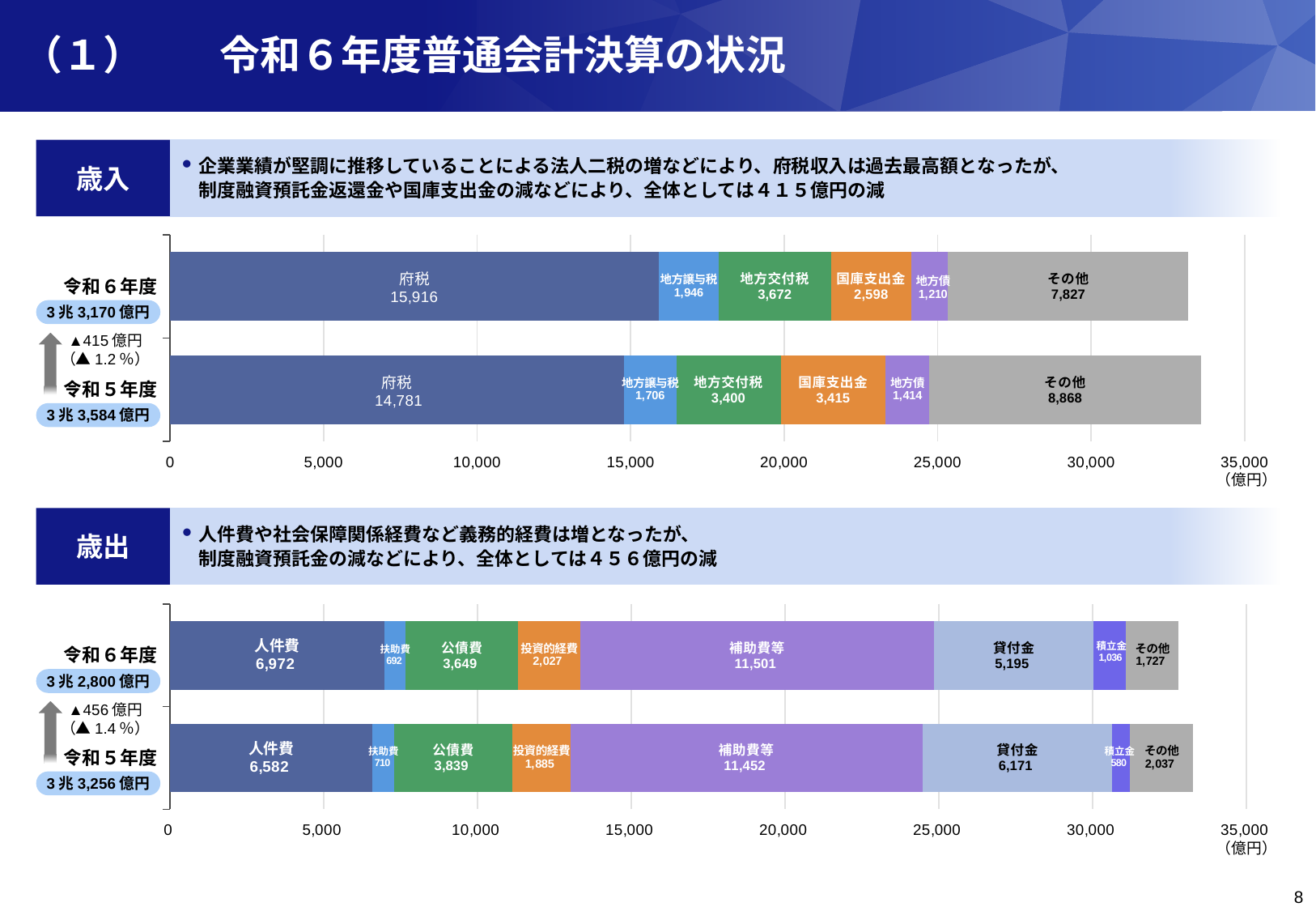

（１）	令和６年度普通会計決算の状況
歳入
企業業績が堅調に推移していることによる法人二税の増などにより、府税収入は過去最高額となったが、
制度融資預託金返還金や国庫支出金の減などにより、全体としては４１５億円の減

### Chart

| Category | 府税 | 地方譲与税 | 地方交付税 | 国庫支出金 | 地方債 | その他 |
|---|---|---|---|---|---|---|
| 令和５年度 | 14781.0 | 1706.0 | 3400.0 | 3415.0 | 1414.0 | 8868.0 |
| 令和６年度 | 15916.0 | 1946.0 | 3672.0 | 2598.0 | 1210.0 | 7827.0 |
3兆3,170億円
▲415億円
（▲1.2％）

3兆3,584億円
（億円）
歳出
人件費や社会保障関係経費など義務的経費は増となったが、
制度融資預託金の減などにより、全体としては４５６億円の減

### Chart

| Category | 人件費 | 扶助費 | 公債費 | 投資的経費 | 補助費等 | 貸付金 | 積立金 | その他 |
|---|---|---|---|---|---|---|---|---|
| 令和５年度 | 6582.0 | 710.0 | 3839.0 | 1885.0 | 11452.0 | 6171.0 | 580.0 | 2037.0 |
| 令和６年度 | 6972.0 | 692.0 | 3649.0 | 2027.0 | 11501.0 | 5195.0 | 1036.0 | 1727.0 |
3兆2,800億円
▲456億円
（▲1.4％）

3兆3,256億円
（億円）
8